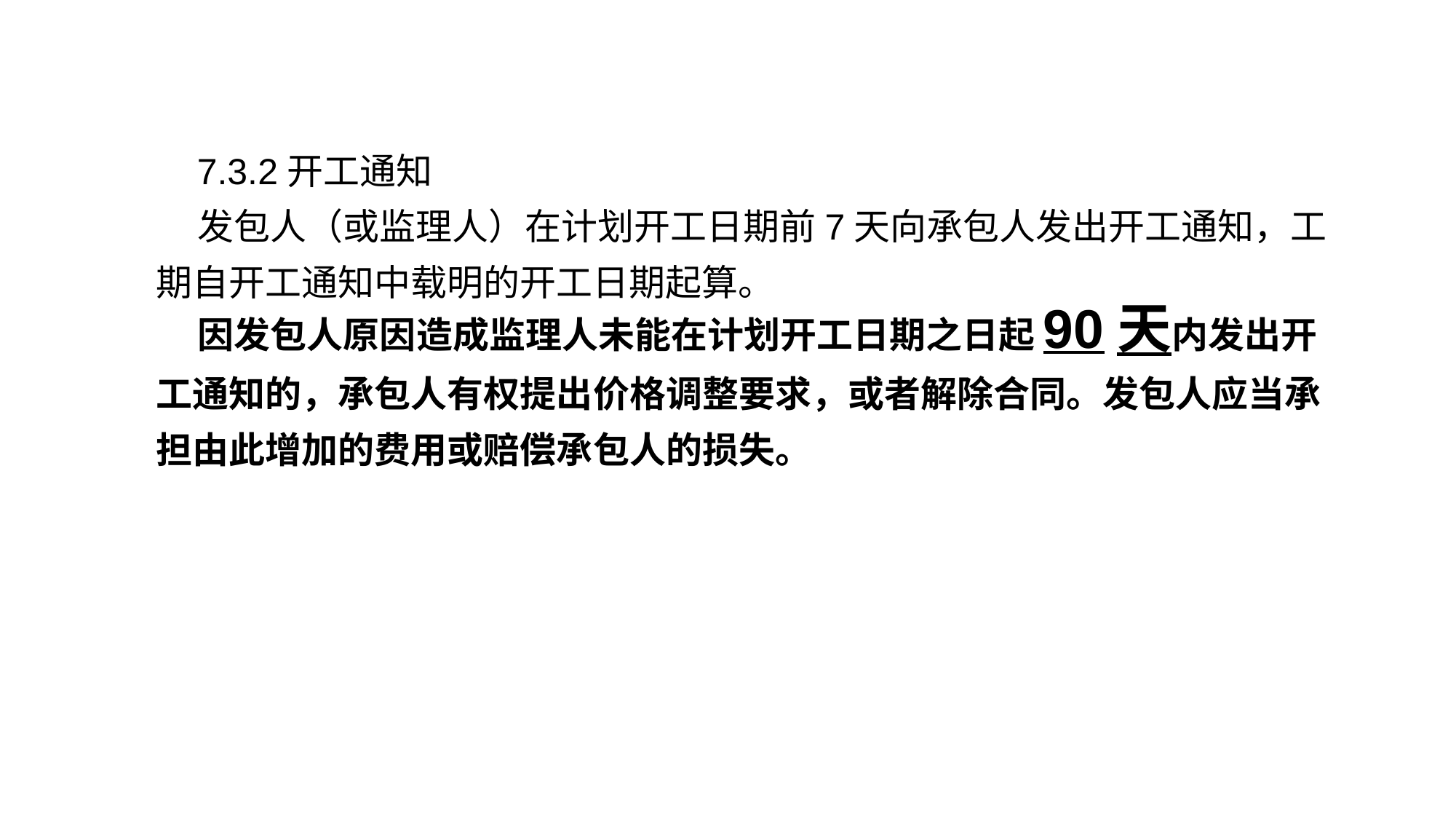

7.3.2开工通知
    发包人（或监理人）在计划开工日期前7天向承包人发出开工通知，工期自开工通知中载明的开工日期起算。
    因发包人原因造成监理人未能在计划开工日期之日起90天内发出开工通知的，承包人有权提出价格调整要求，或者解除合同。发包人应当承担由此增加的费用或赔偿承包人的损失。